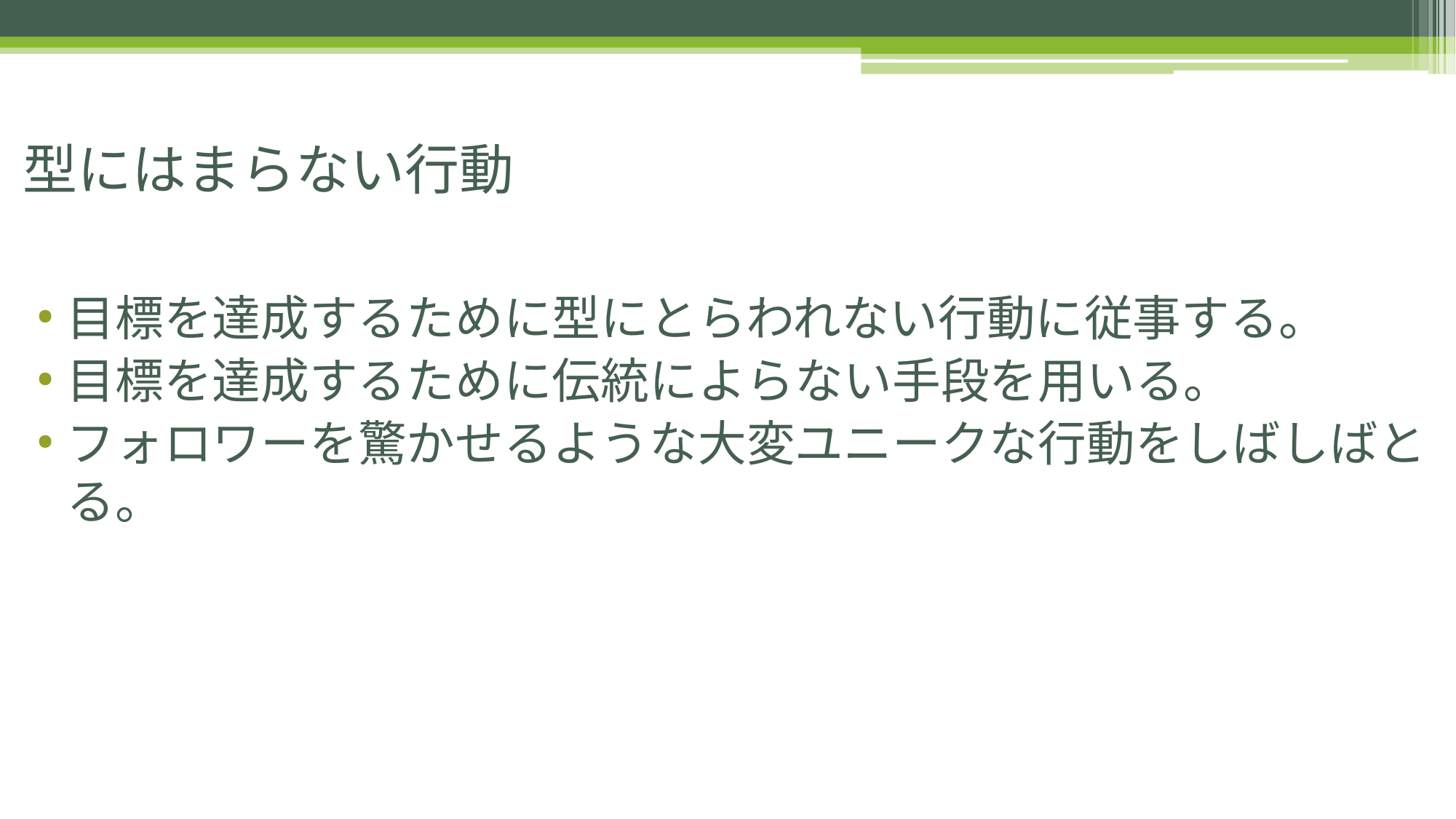

# 型にはまらない行動
目標を達成するために型にとらわれない行動に従事する。
目標を達成するために伝統によらない手段を用いる。
フォロワーを驚かせるような大変ユニークな行動をしばしばとる。